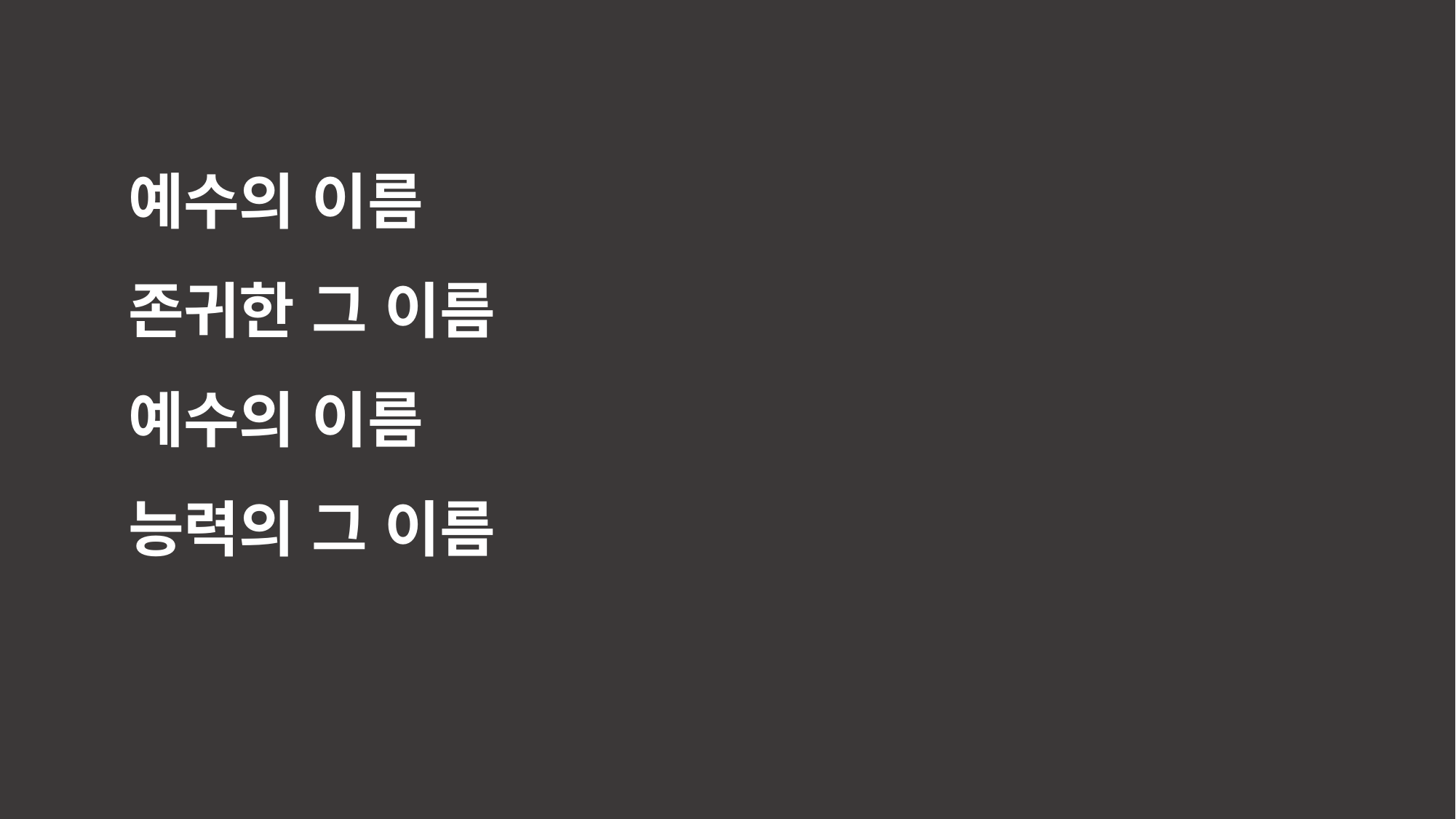

예수의 이름
존귀한 그 이름
예수의 이름
능력의 그 이름